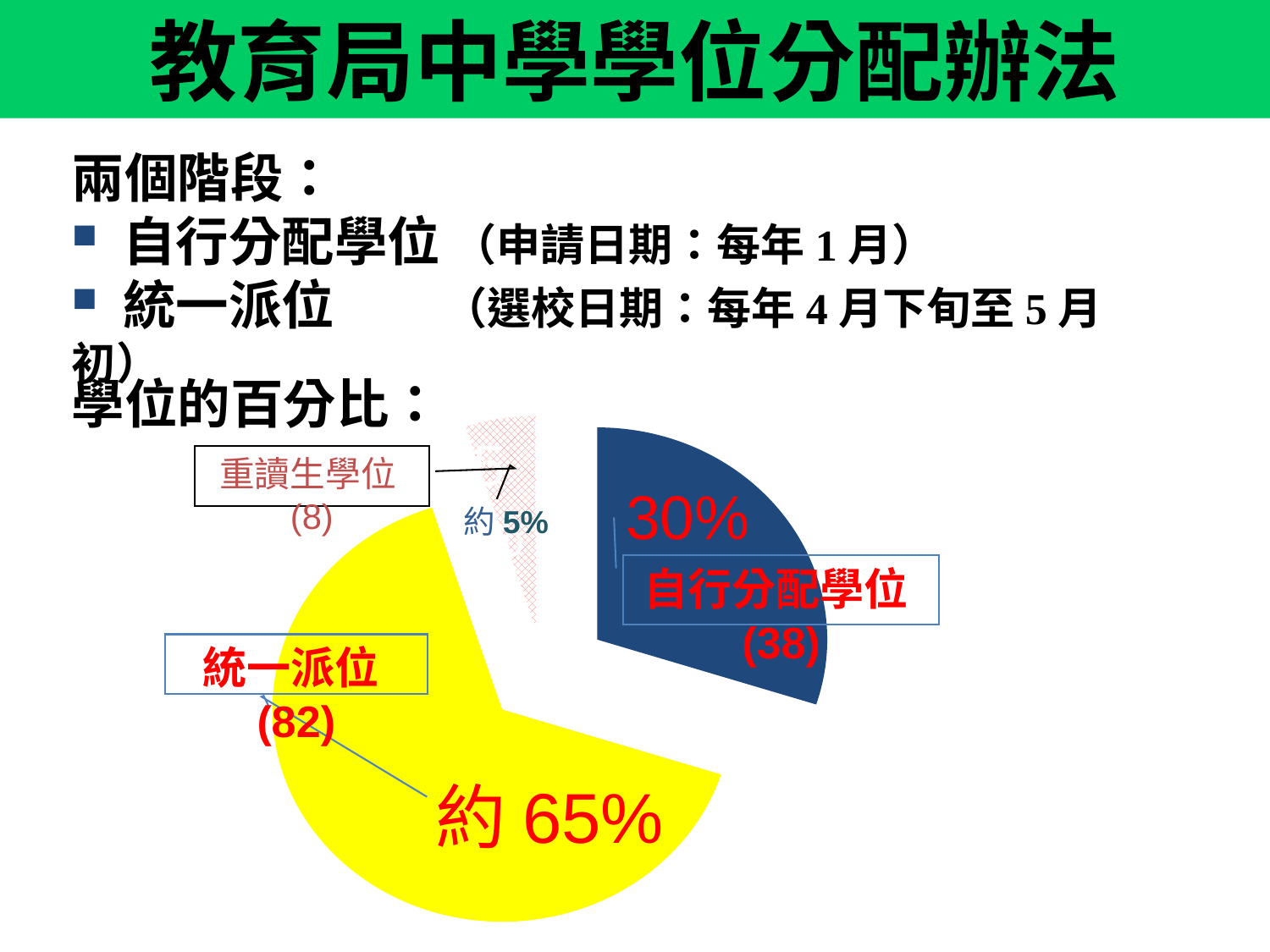

教育局中學學位分配辦法

兩個階段：
 自行分配學位 （申請日期：每年1月）
 統一派位         （選校日期：每年4月下旬至5月初）

學位的百分比：

5%
重讀生學位(8)
30%

自行分配學位(38)
統一派位(82)
約65%
約5%